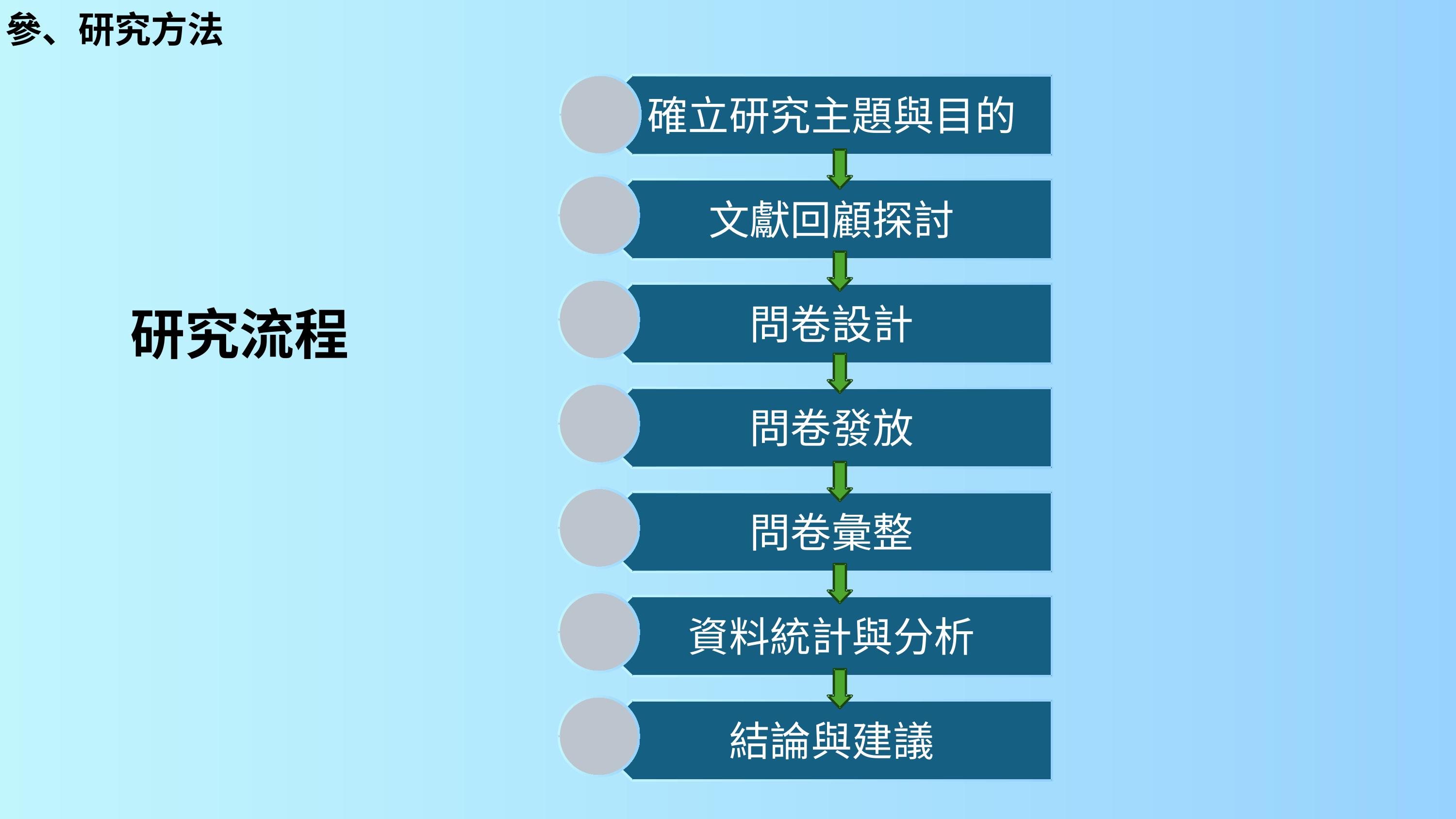

參、研究方法

確立研究主題與目的

文獻回顧探討

研究流程

問卷設計

問卷發放

問卷彙整

資料統計與分析

結論與建議